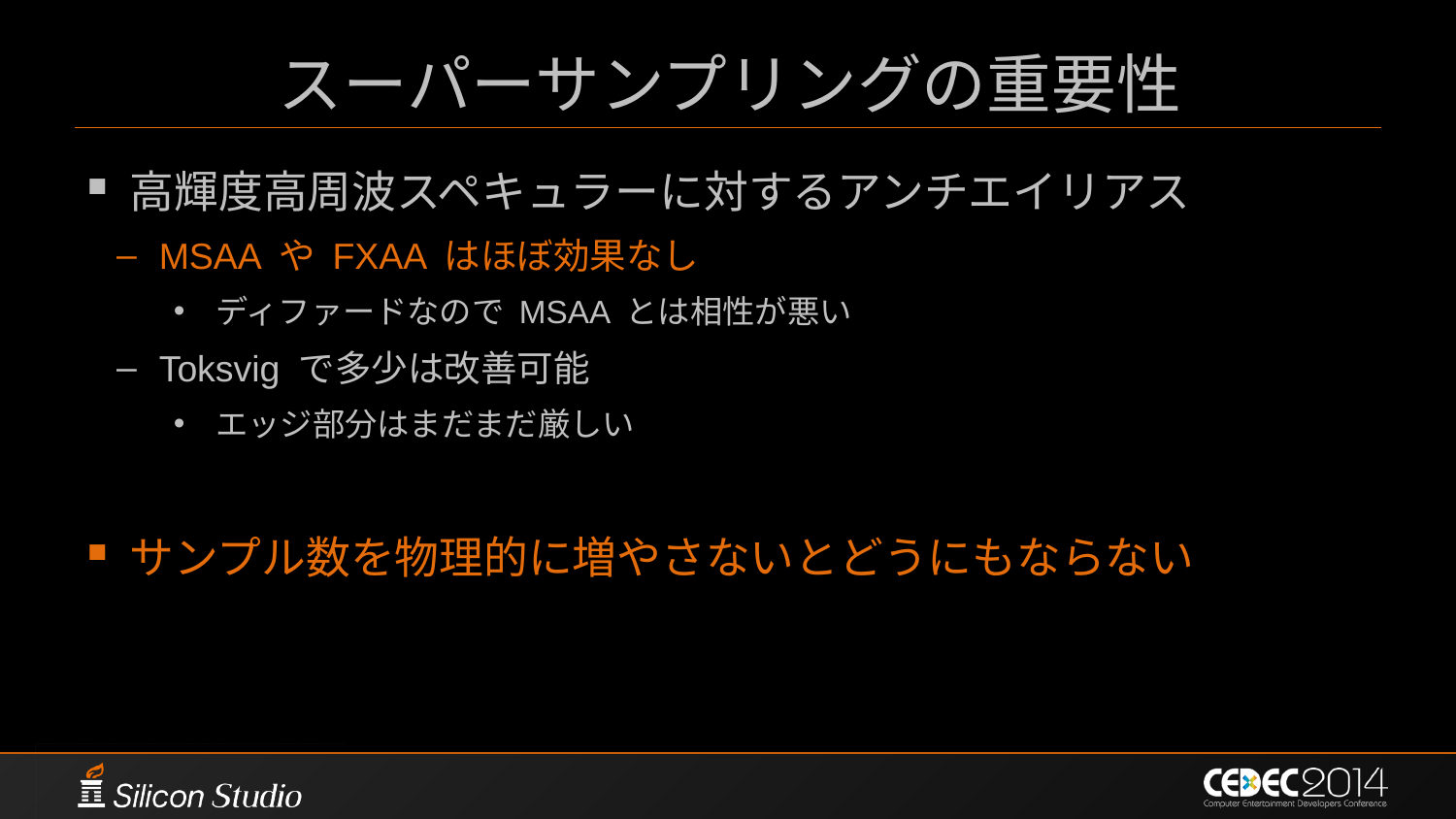

# スーパーサンプリングの重要性
高輝度高周波スペキュラーに対するアンチエイリアス
MSAA や FXAA はほぼ効果なし
ディファードなので MSAA とは相性が悪い
Toksvig で多少は改善可能
エッジ部分はまだまだ厳しい

サンプル数を物理的に増やさないとどうにもならない